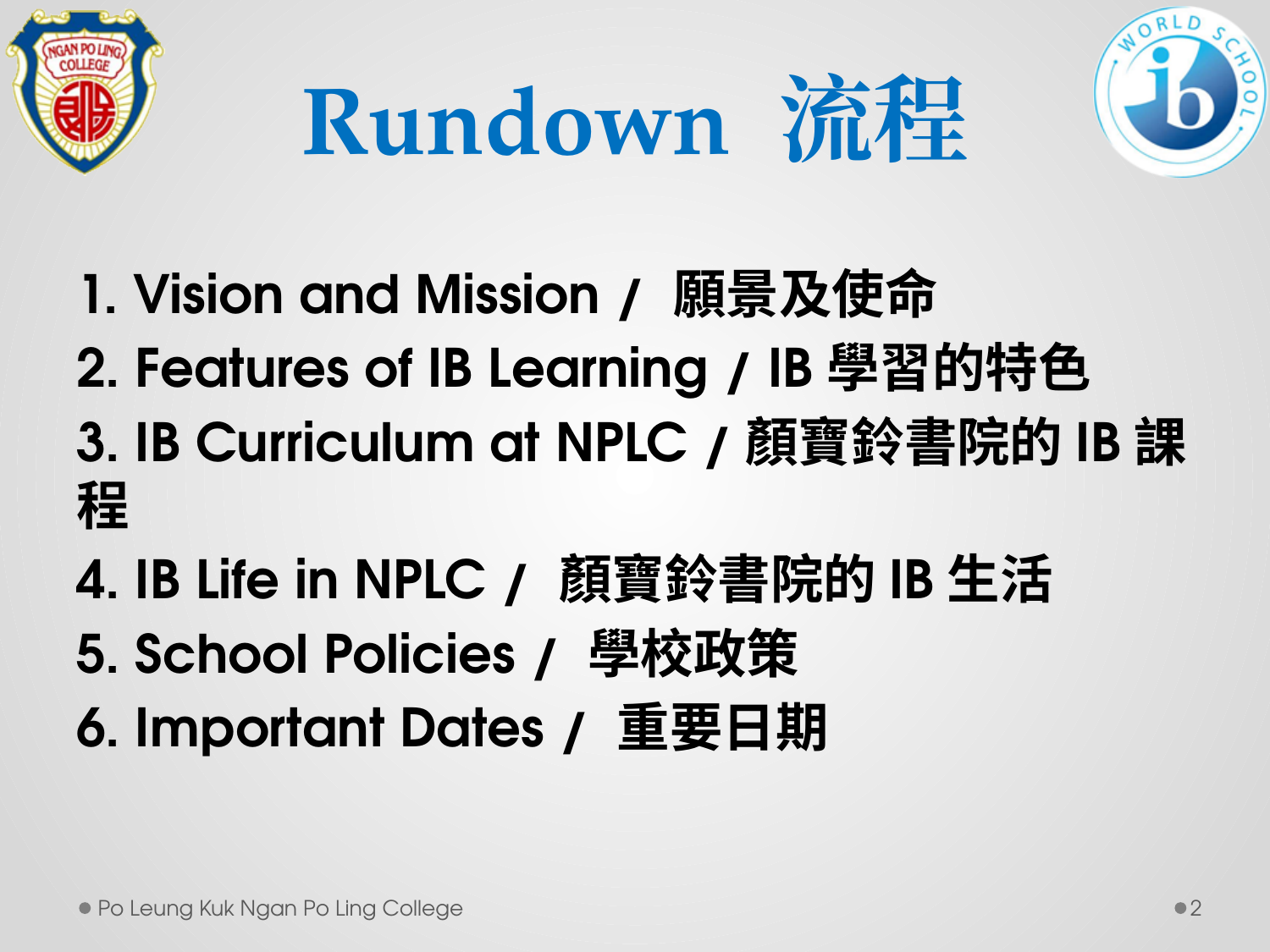

# Rundown 流程
1. Vision and Mission / 願景及使命
2. Features of IB Learning / IB學習的特色
3. IB Curriculum at NPLC /顏寶鈴書院的IB課程
4. IB Life in NPLC / 顏寶鈴書院的IB生活
5. School Policies / 學校政策
6. Important Dates / 重要日期
Po Leung Kuk Ngan Po Ling College
2